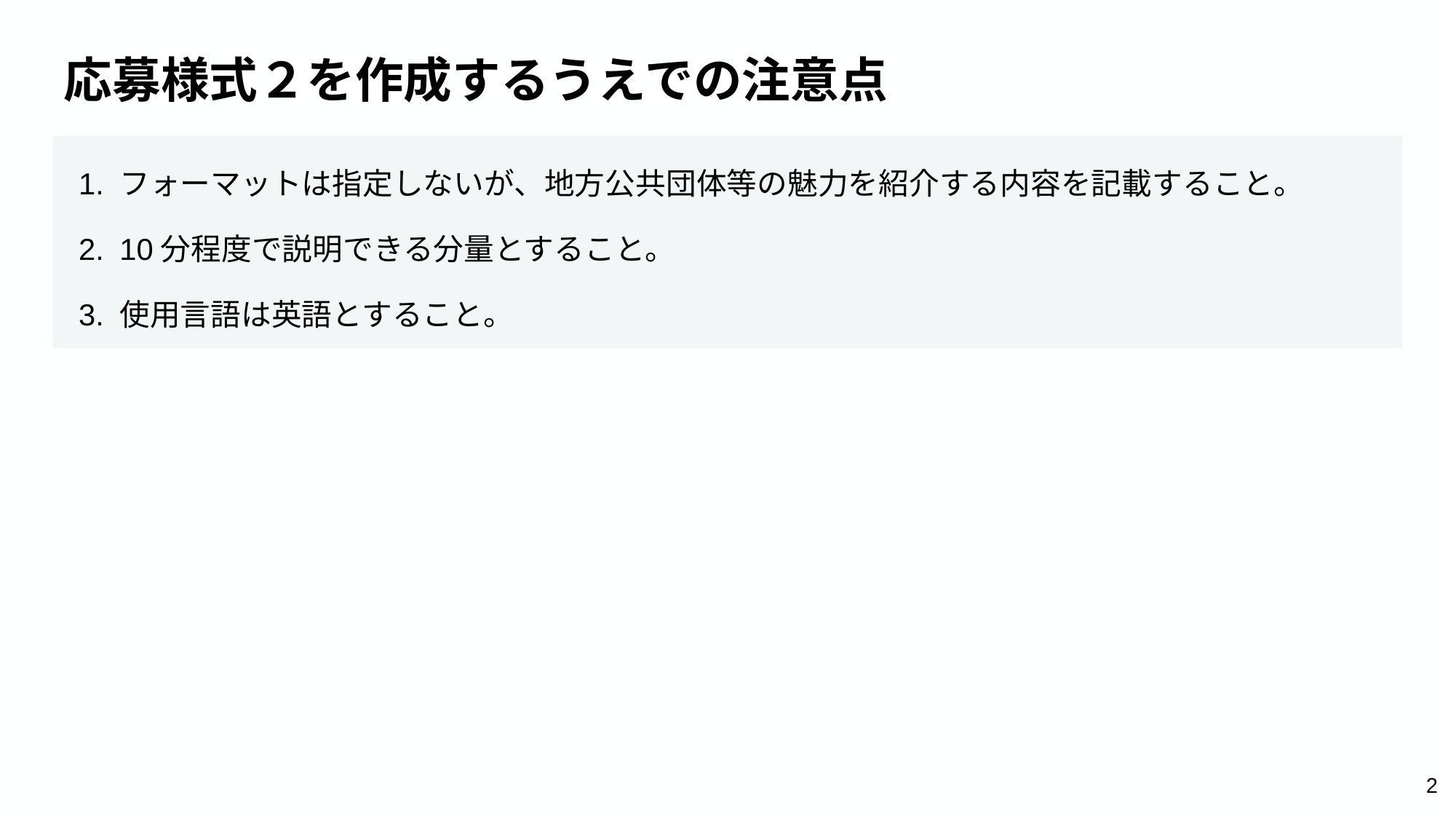

# 応募様式２を作成するうえでの注意点
フォーマットは指定しないが、地方公共団体等の魅力を紹介する内容を記載すること。
10分程度で説明できる分量とすること。
使用言語は英語とすること。
2